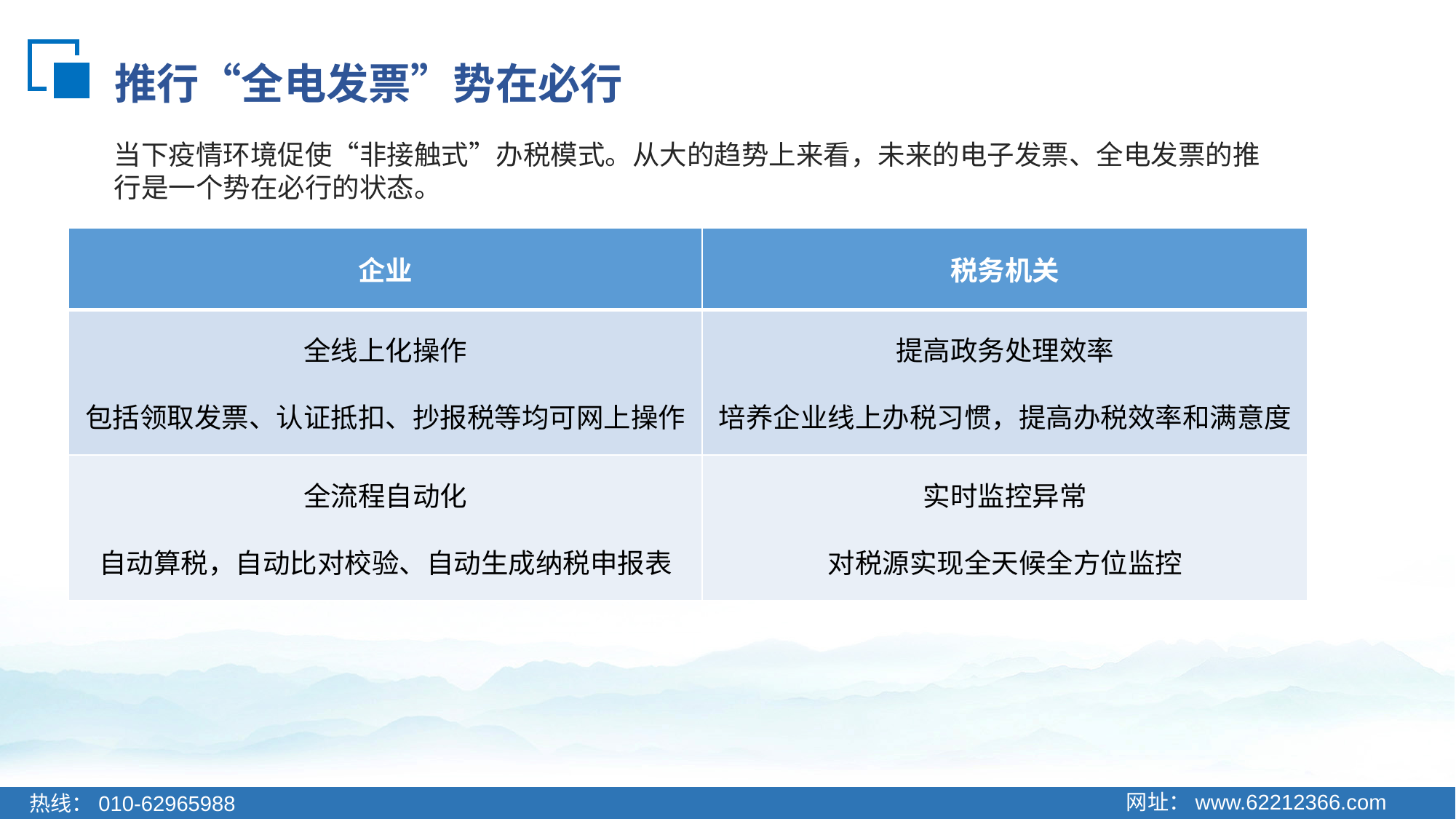

# 推行“全电发票”势在必行
当下疫情环境促使“非接触式”办税模式。从大的趋势上来看，未来的电子发票、全电发票的推行是一个势在必行的状态。
| 企业 | 税务机关 |
| --- | --- |
| 全线上化操作 包括领取发票、认证抵扣、抄报税等均可网上操作 | 提高政务处理效率 培养企业线上办税习惯，提高办税效率和满意度 |
| 全流程自动化 自动算税，自动比对校验、自动生成纳税申报表 | 实时监控异常 对税源实现全天候全方位监控 |
网址：www.62212366.com
热线：010-62965988
网址：www.62212366.com

热线：010-62965988